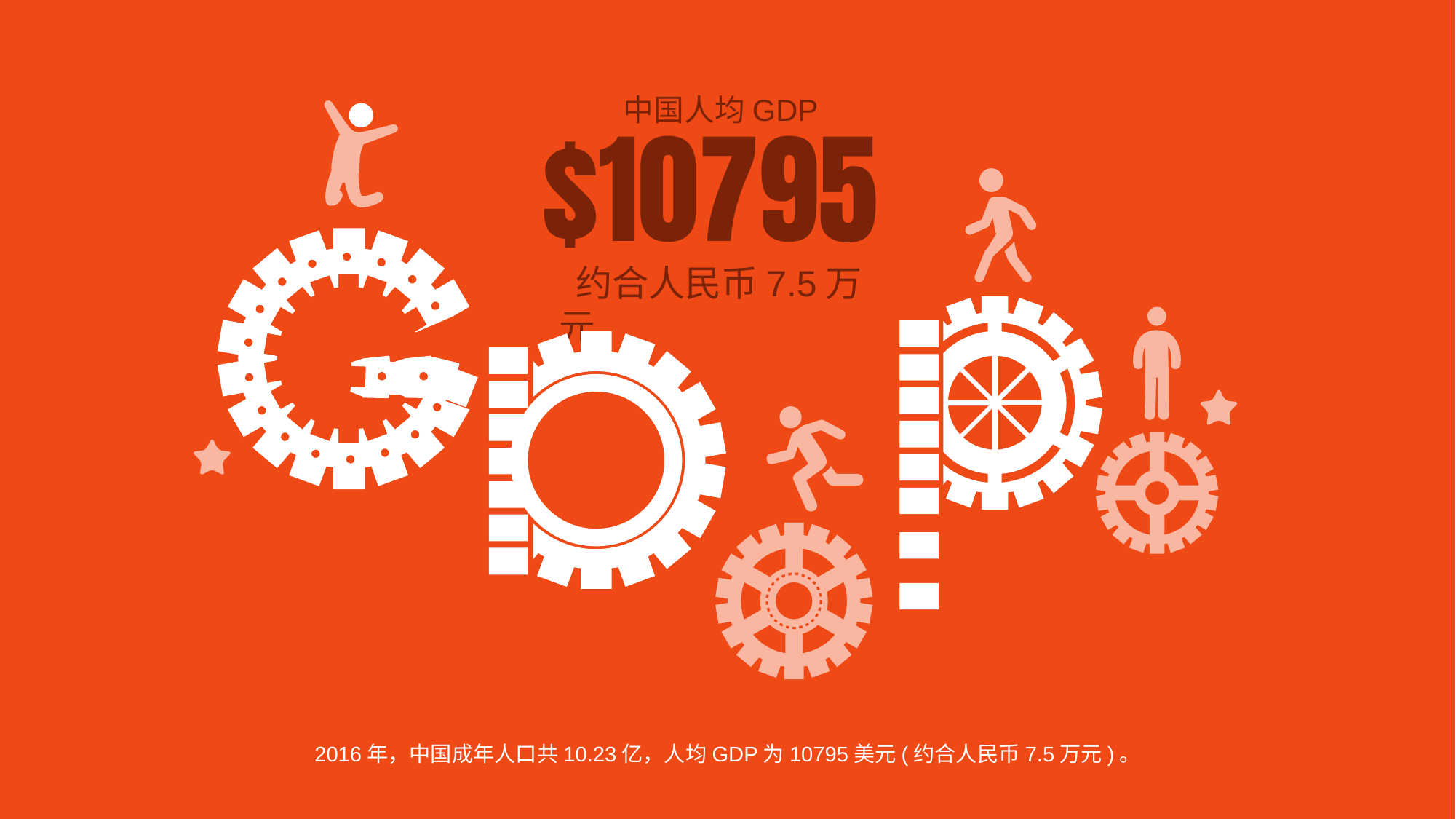

中国人均GDP
 约合人民币7.5万元
$10795

2016年，中国成年人口共10.23亿，人均GDP为10795美元(约合人民币7.5万元)。